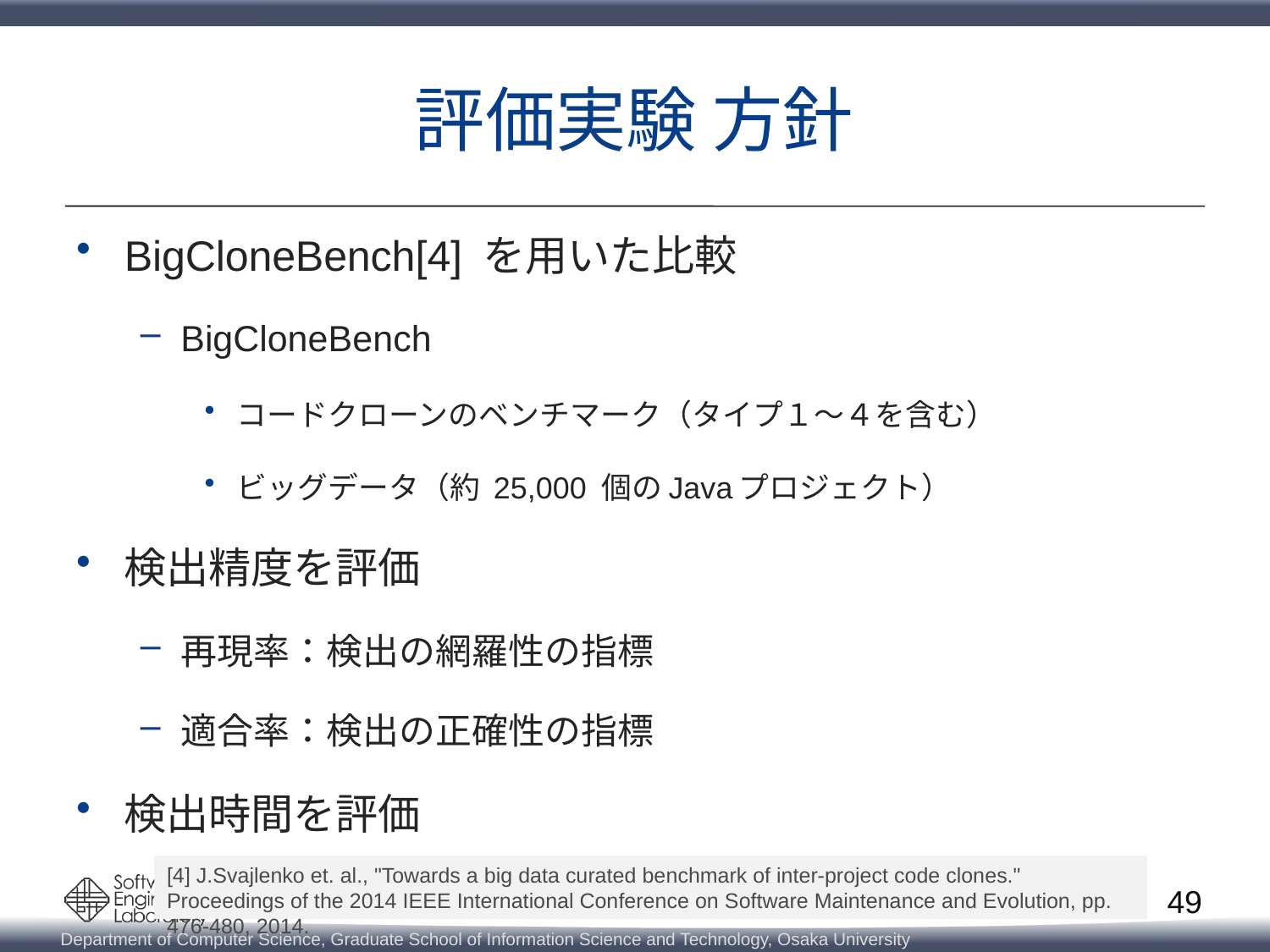

# 評価実験 方針
BigCloneBench[4] を用いた比較
BigCloneBench
コードクローンのベンチマーク（タイプ１～４を含む）
ビッグデータ（約 25,000 個のJavaプロジェクト）
検出精度を評価
再現率：検出の網羅性の指標
適合率：検出の正確性の指標
検出時間を評価

[4] J.Svajlenko et. al., "Towards a big data curated benchmark of inter-project code clones." Proceedings of the 2014 IEEE International Conference on Software Maintenance and Evolution, pp. 476-480, 2014.
49